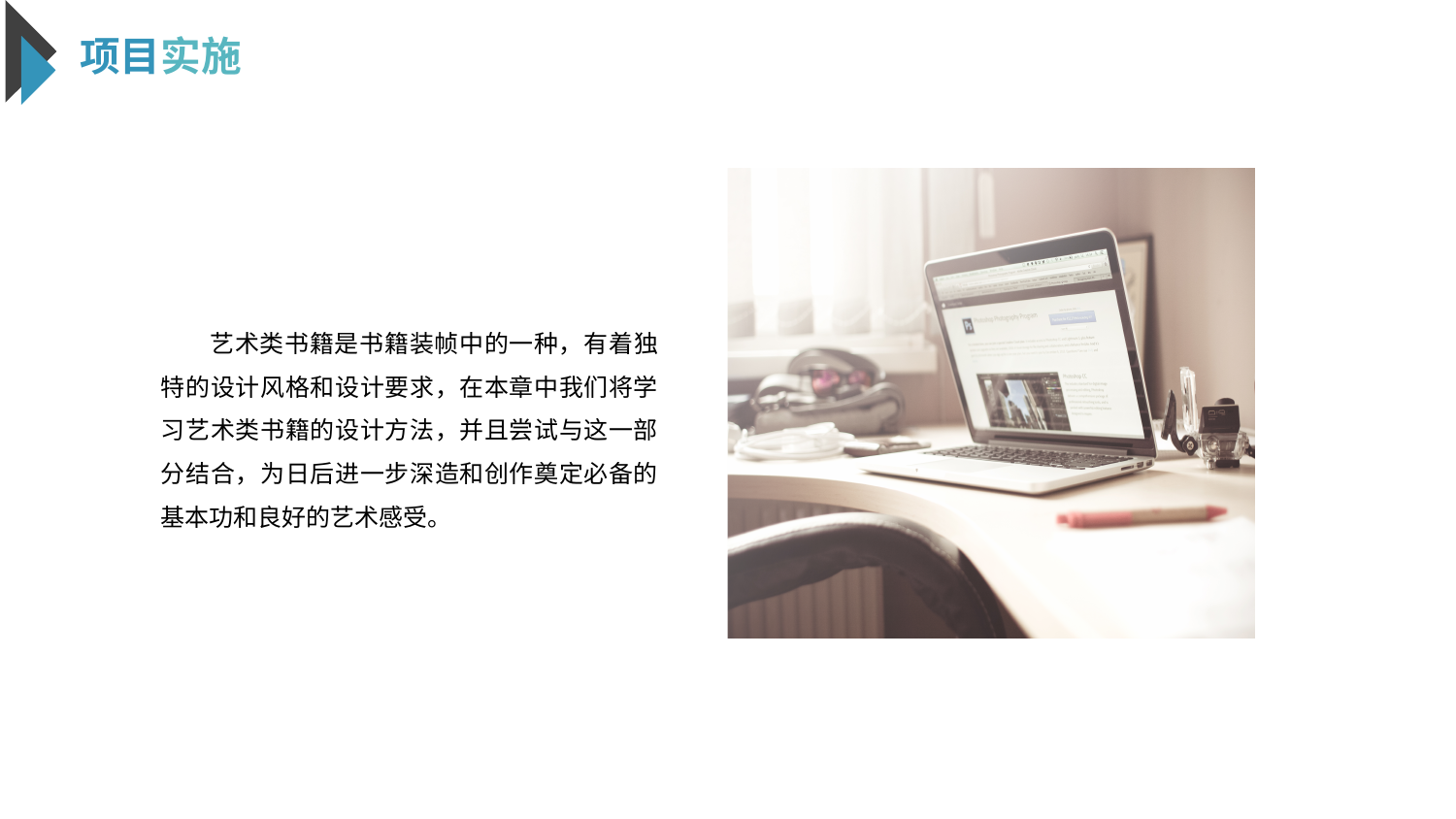

项目实施

       艺术类书籍是书籍装帧中的一种，有着独特的设计风格和设计要求，在本章中我们将学习艺术类书籍的设计方法，并且尝试与这一部分结合，为日后进一步深造和创作奠定必备的基本功和良好的艺术感受。